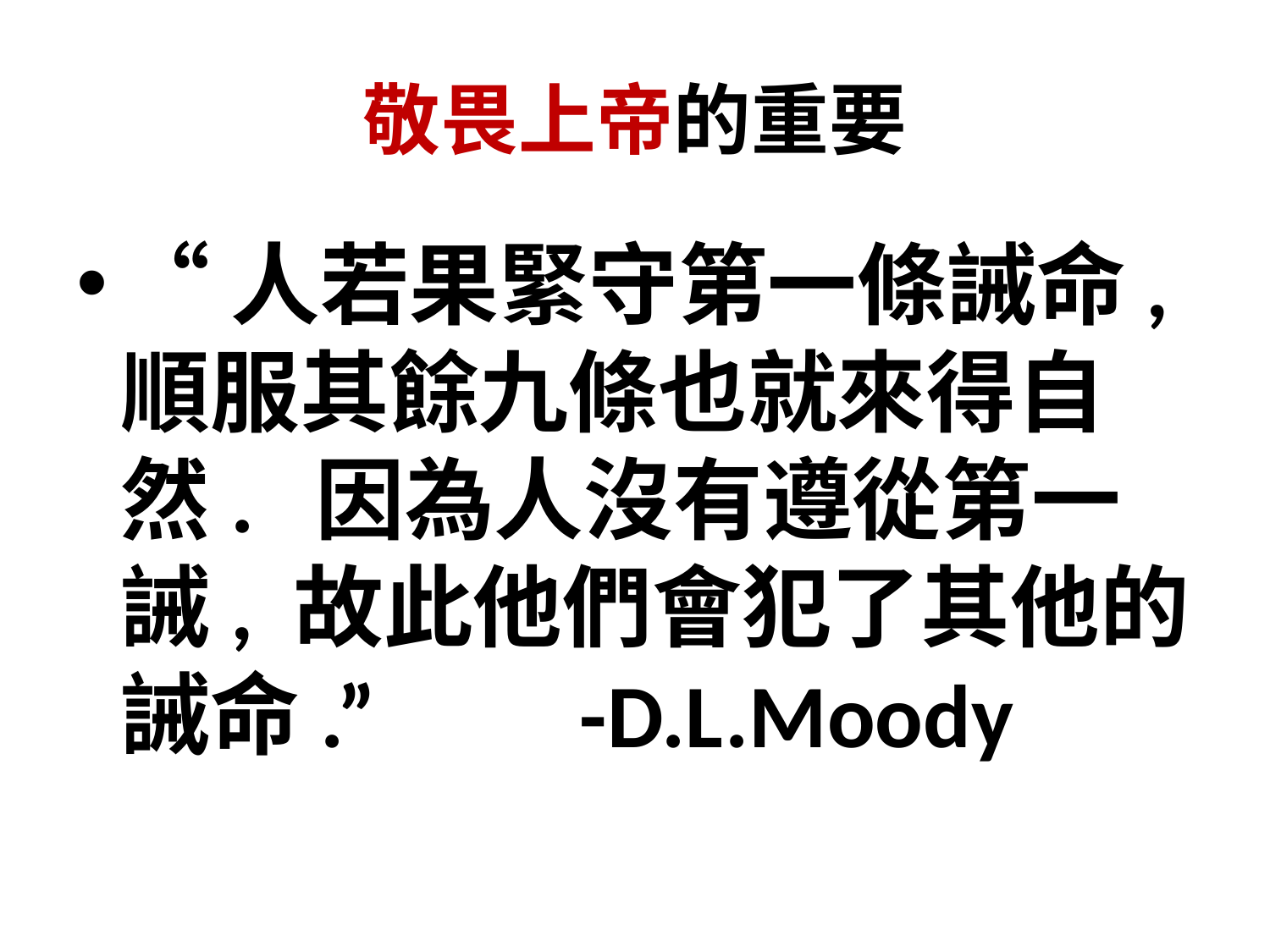

# 敬畏上帝的重要
“人若果緊守第一條誡命, 順服其餘九條也就來得自然.  因為人沒有遵從第一誡, 故此他們會犯了其他的誡命.”          -D.L.Moody